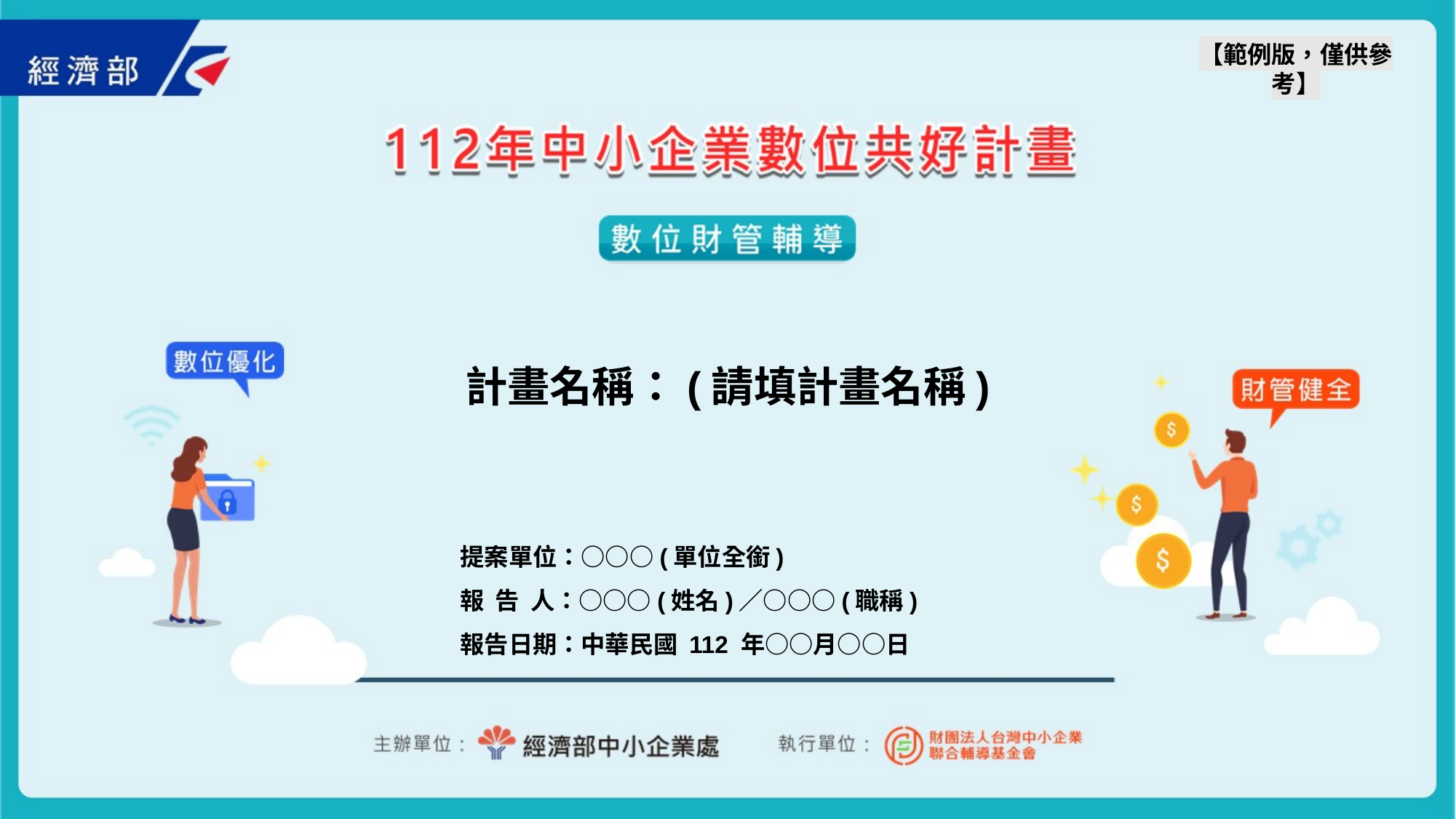

【範例版，僅供參考】
計畫名稱：(請填計畫名稱)
提案單位：○○○(單位全銜)
報  告  人：○○○(姓名)／○○○(職稱)
報告日期：中華民國 112 年○○月○○日